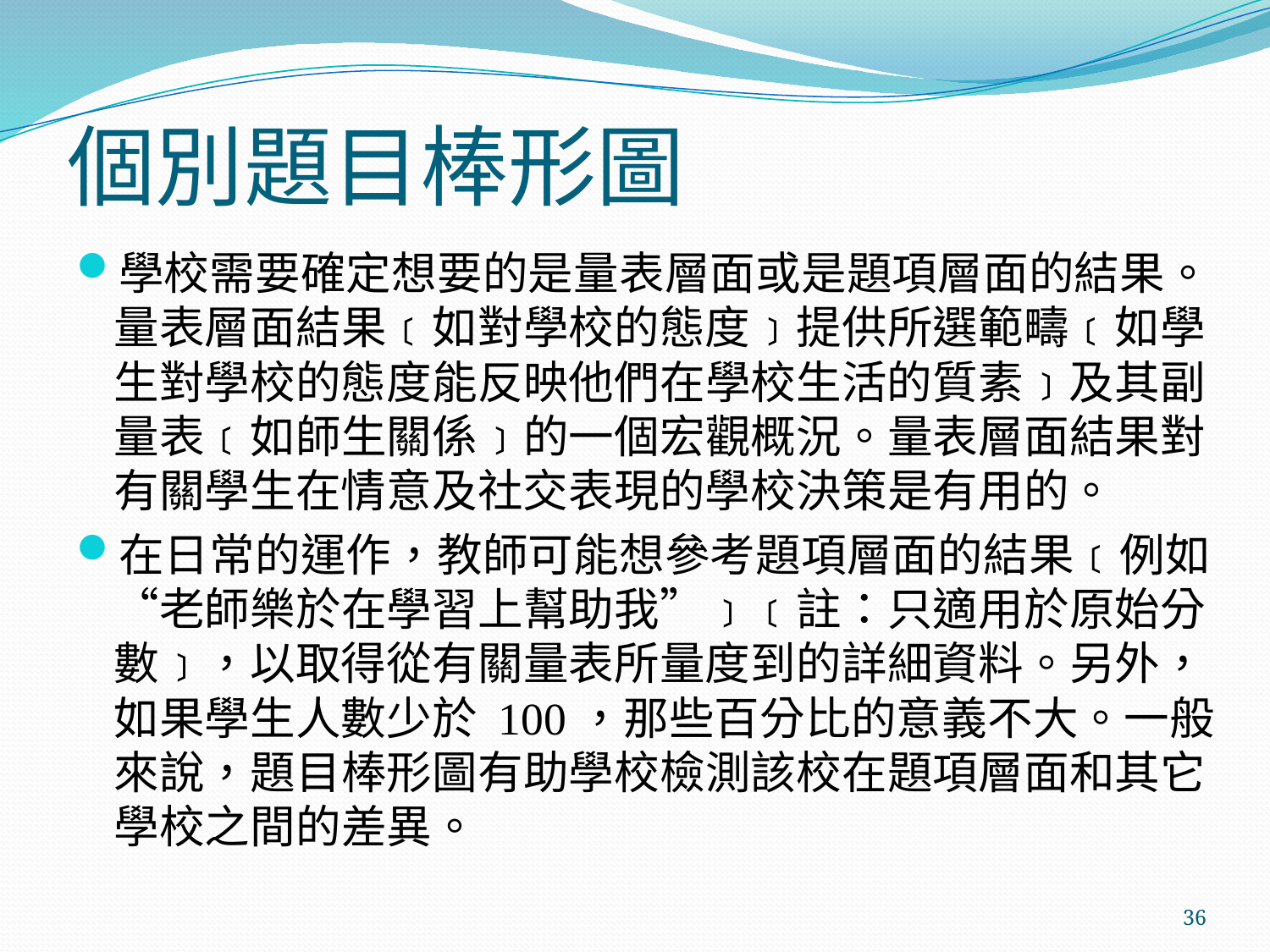

# 個別題目棒形圖
學校需要確定想要的是量表層面或是題項層面的結果。量表層面結果﹝如對學校的態度﹞提供所選範疇﹝如學生對學校的態度能反映他們在學校生活的質素﹞及其副量表﹝如師生關係﹞的一個宏觀概況。量表層面結果對有關學生在情意及社交表現的學校決策是有用的。
在日常的運作，教師可能想參考題項層面的結果﹝例如“老師樂於在學習上幫助我”﹞﹝註：只適用於原始分數﹞，以取得從有關量表所量度到的詳細資料。另外，如果學生人數少於 100，那些百分比的意義不大。一般來說，題目棒形圖有助學校檢測該校在題項層面和其它學校之間的差異。
36